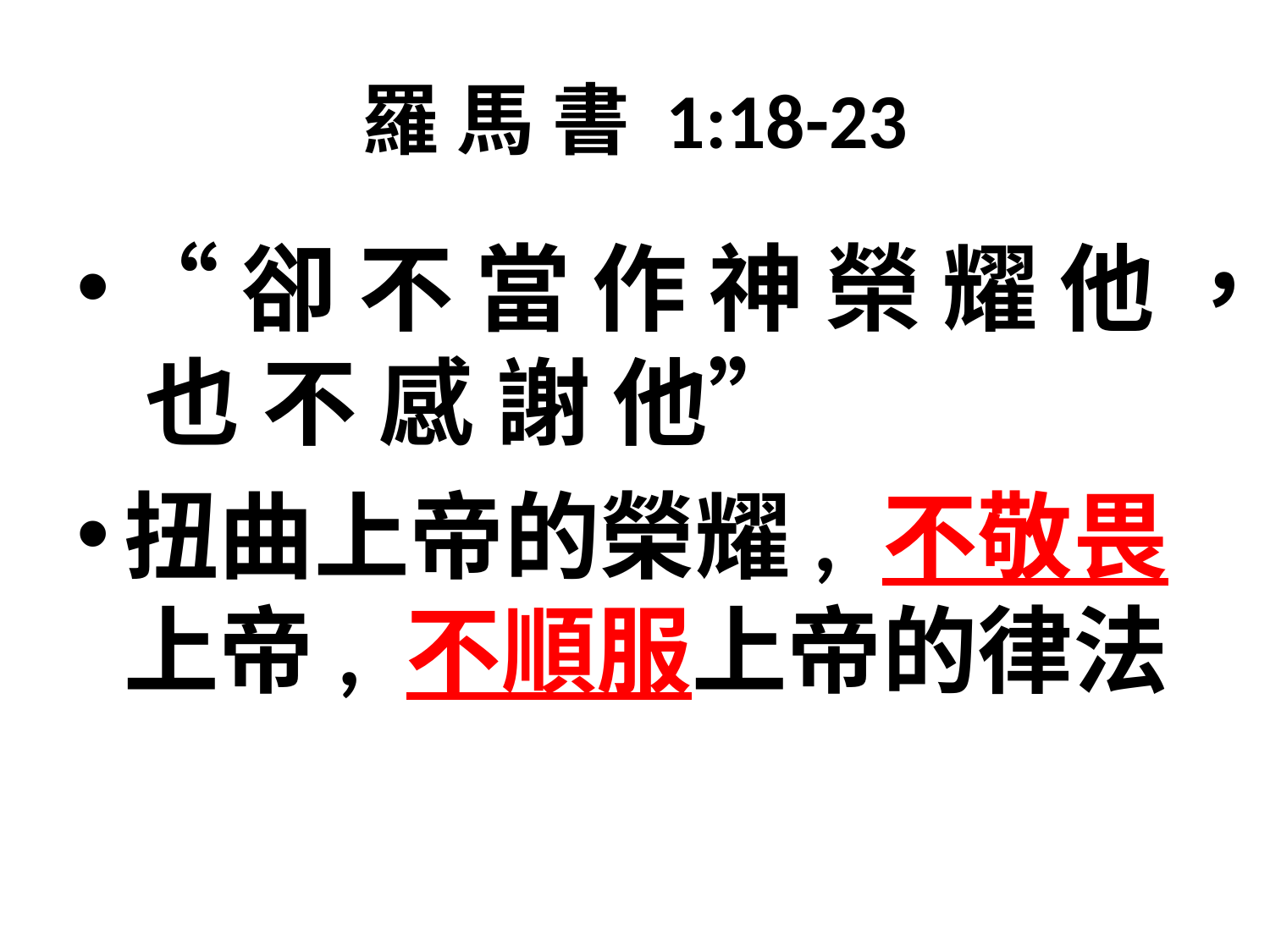

# 羅 馬 書 1:18-23
“卻 不 當 作 神 榮 耀 他 ， 也 不 感 謝 他”
扭曲上帝的榮耀, 不敬畏上帝, 不順服上帝的律法